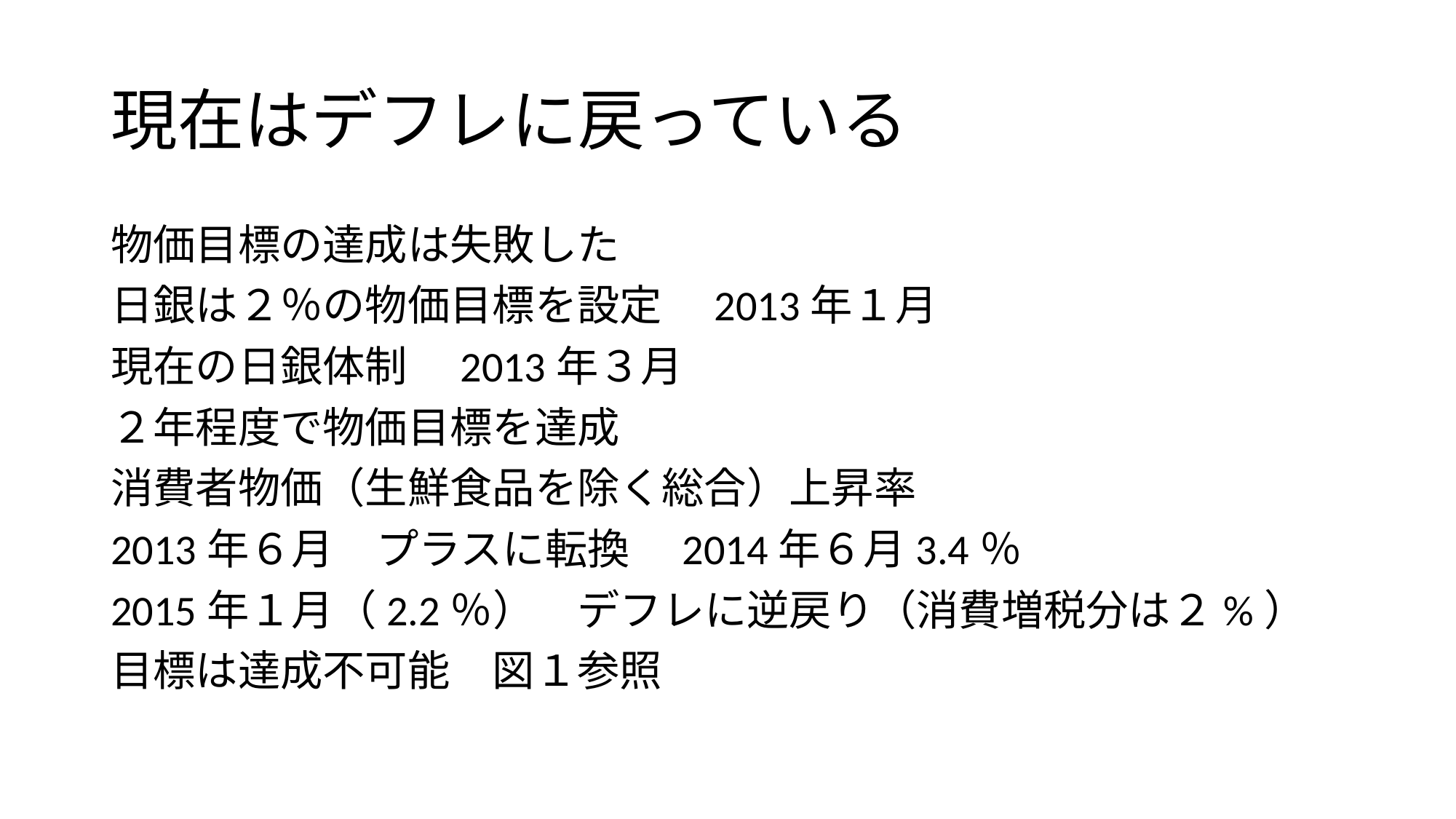

# 現在はデフレに戻っている
物価目標の達成は失敗した
日銀は２％の物価目標を設定　2013年１月
現在の日銀体制　2013年３月
２年程度で物価目標を達成
消費者物価（生鮮食品を除く総合）上昇率
2013年６月　プラスに転換　2014年６月3.4％
2015年１月（2.2％）　デフレに逆戻り（消費増税分は２%）
目標は達成不可能　図１参照